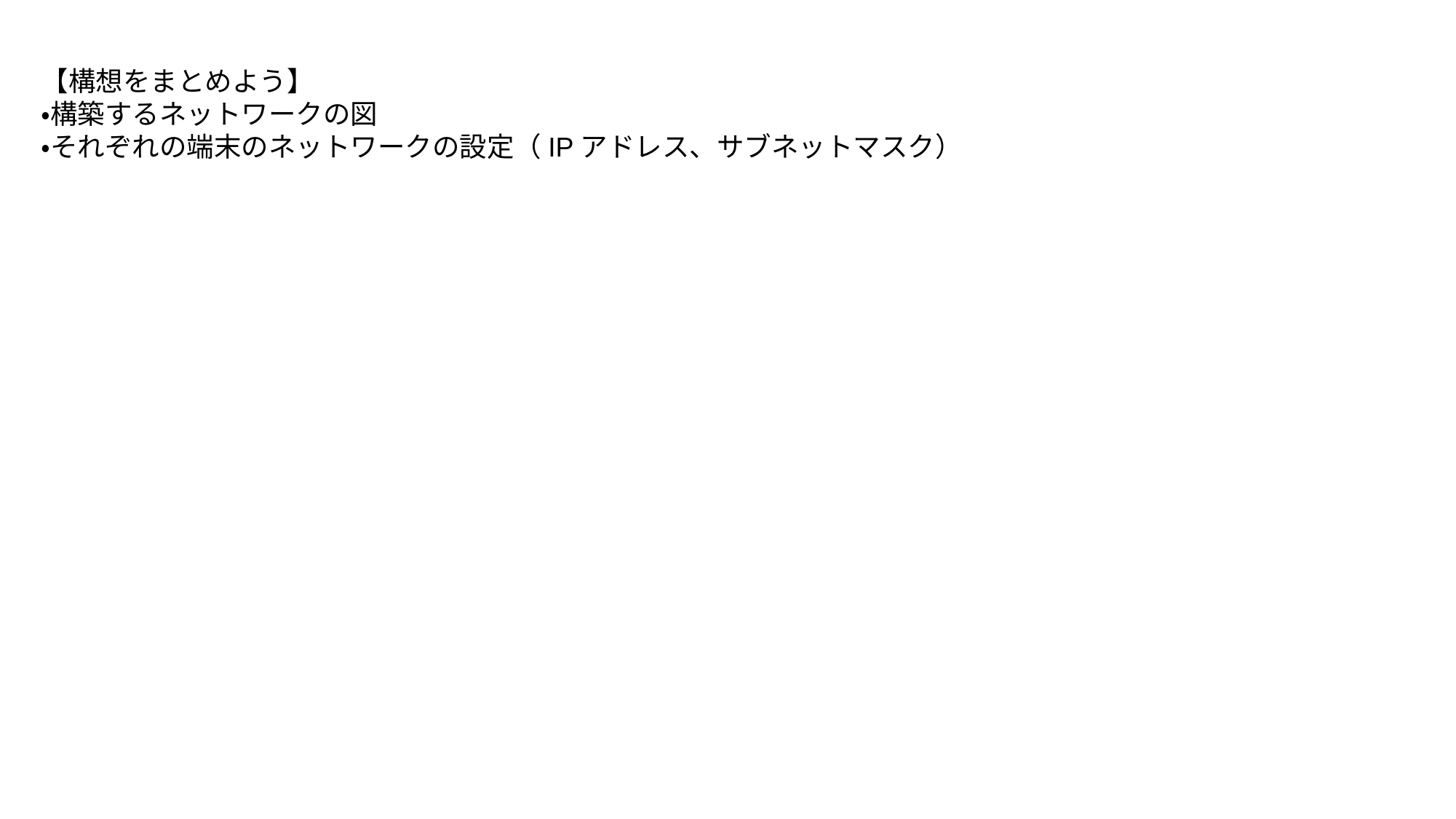

【構想をまとめよう】
・構築するネットワークの図
・それぞれの端末のネットワークの設定（IPアドレス、サブネットマスク）